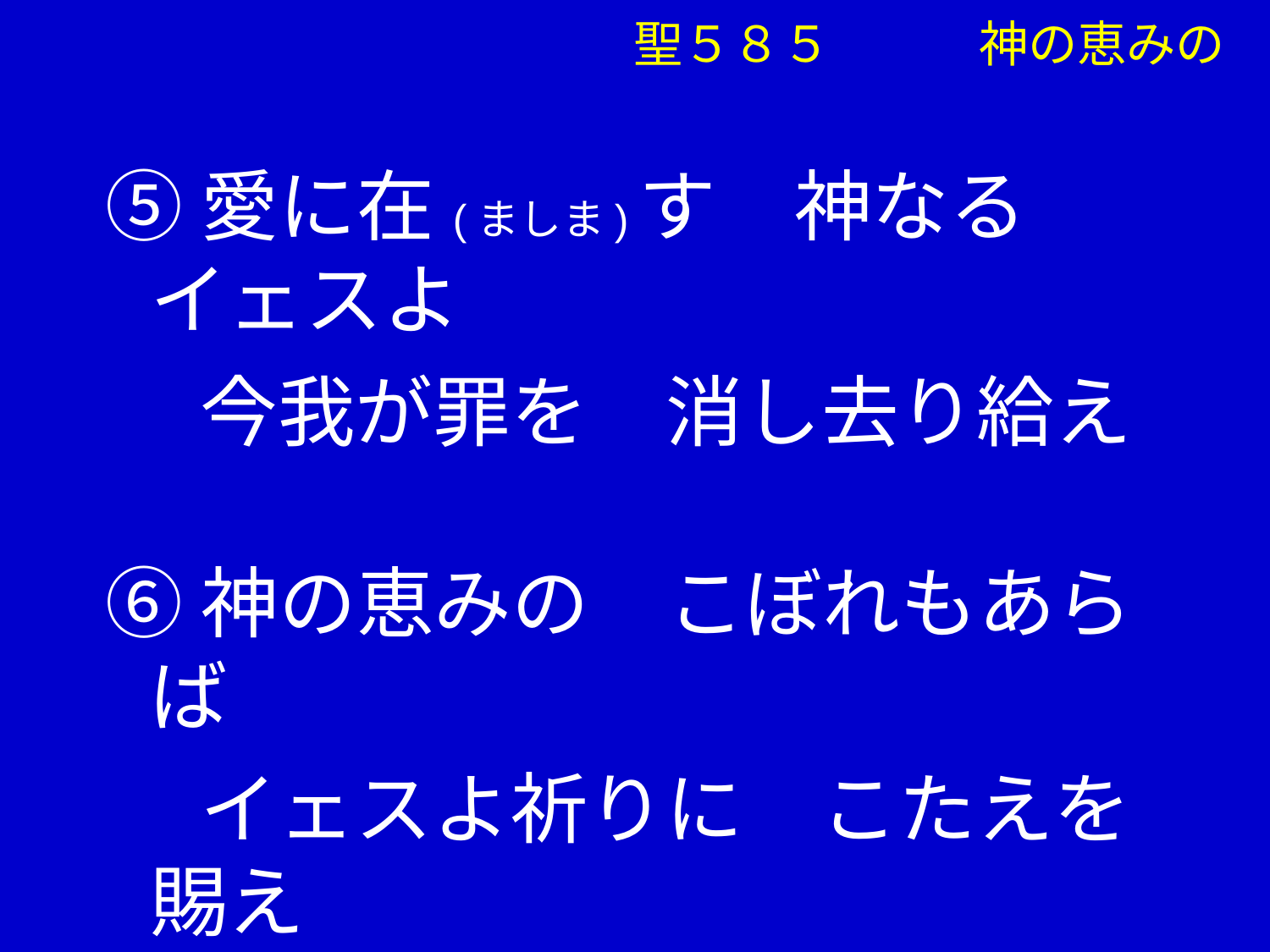

聖５８５　　　神の恵みの
⑤愛に在(ましま)す　神なるイェスよ
　 今我が罪を　消し去り給え

⑥神の恵みの　こぼれもあらば
　 イェスよ祈りに　こたえを賜え